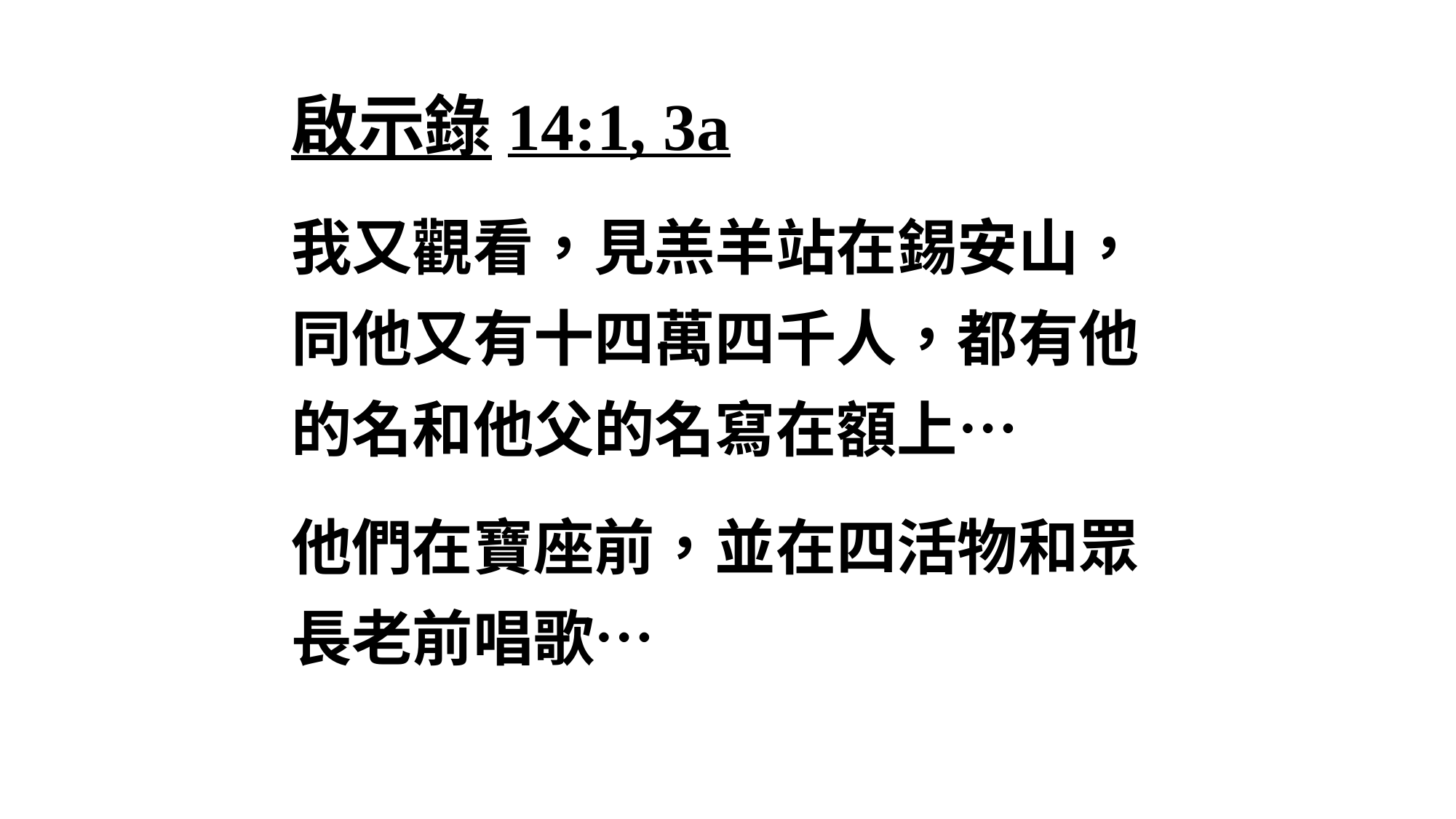

啟示錄14:1, 3a

我又觀看，見羔羊站在錫安山，同他又有十四萬四千人，都有他的名和他父的名寫在額上…

他們在寶座前，並在四活物和眾長老前唱歌…